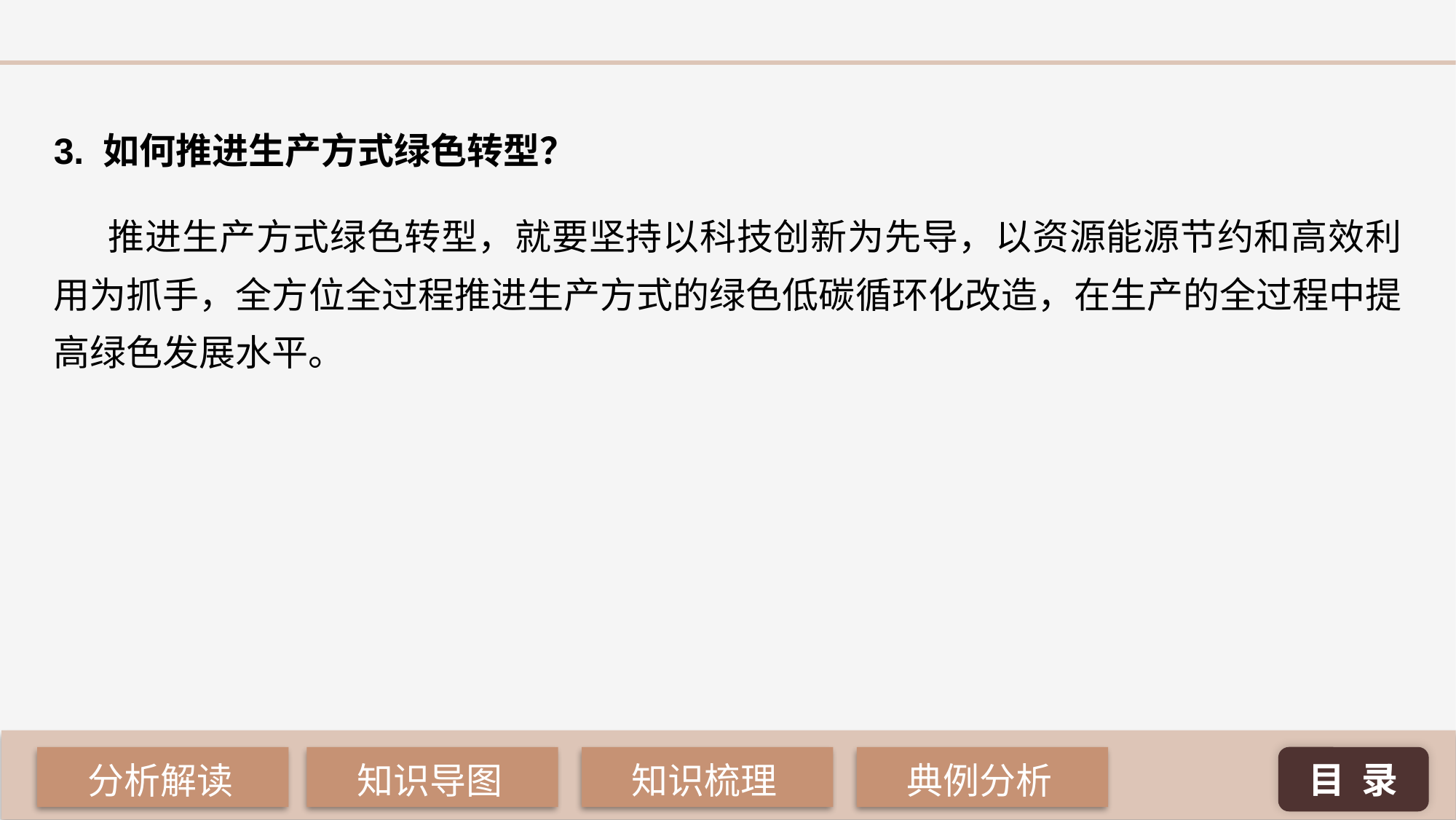

3. 如何推进生产方式绿色转型？
推进生产方式绿色转型，就要坚持以科技创新为先导，以资源能源节约和高效利用为抓手，全方位全过程推进生产方式的绿色低碳循环化改造，在生产的全过程中提高绿色发展水平。